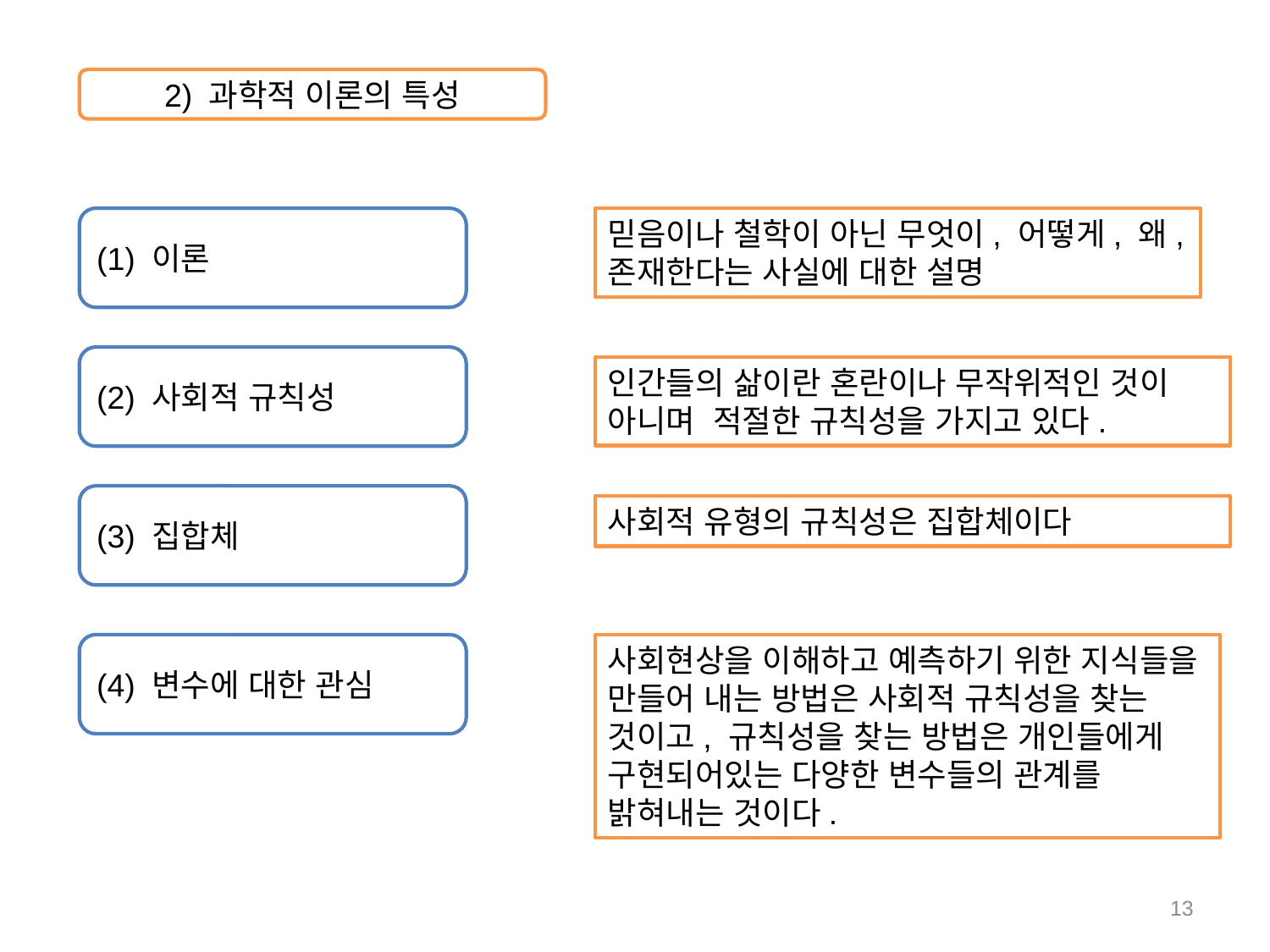

2) 과학적 이론의 특성
(1) 이론
믿음이나 철학이 아닌 무엇이, 어떻게, 왜, 존재한다는 사실에 대한 설명
(2) 사회적 규칙성
인간들의 삶이란 혼란이나 무작위적인 것이 아니며  적절한 규칙성을 가지고 있다.
(3) 집합체
사회적 유형의 규칙성은 집합체이다
(4) 변수에 대한 관심
사회현상을 이해하고 예측하기 위한 지식들을 만들어 내는 방법은 사회적 규칙성을 찾는 것이고, 규칙성을 찾는 방법은 개인들에게 구현되어있는 다양한 변수들의 관계를 밝혀내는 것이다.
13